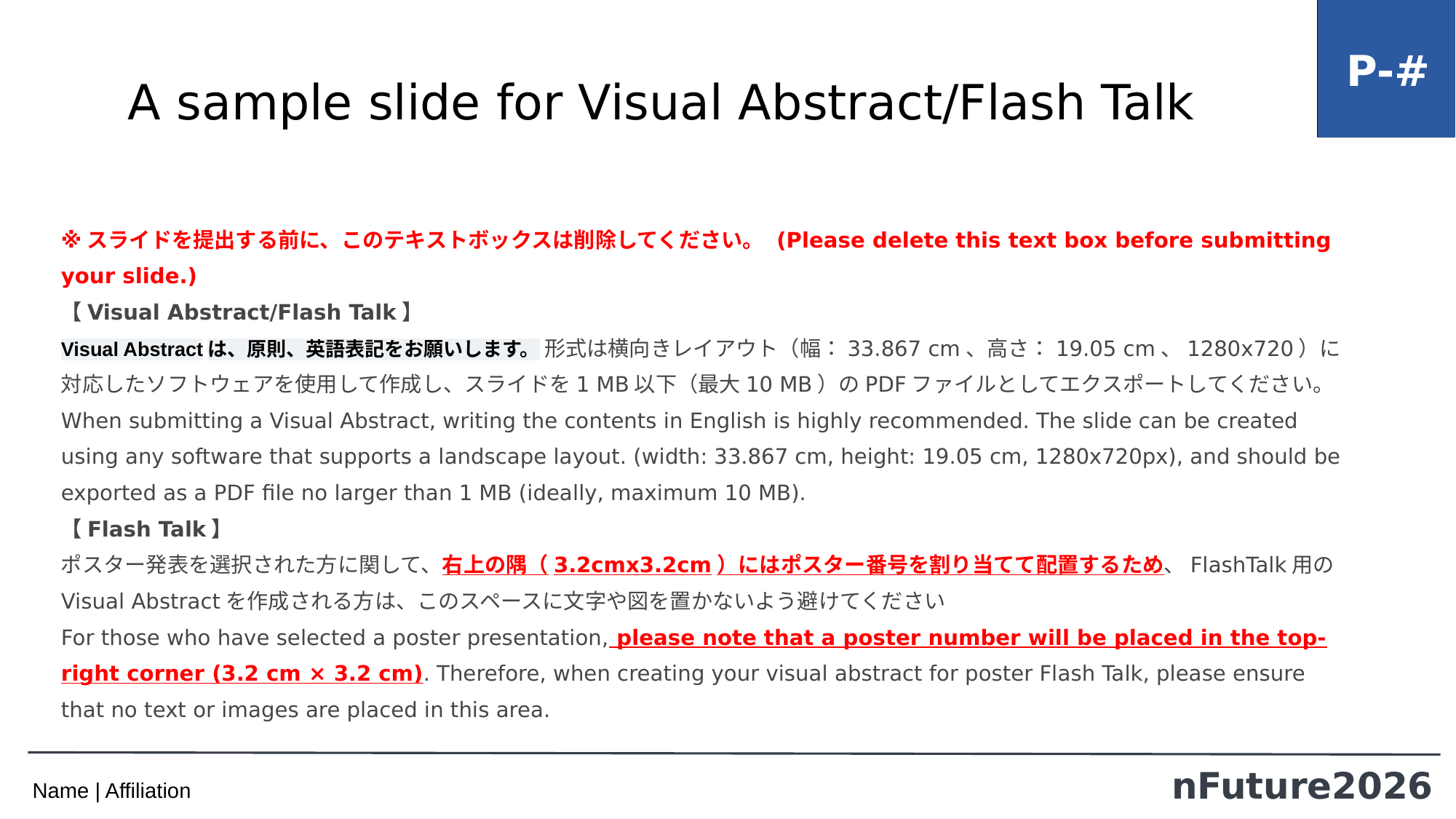

# A sample slide for Visual Abstract/Flash Talk
P-#
※スライドを提出する前に、このテキストボックスは削除してください。 (Please delete this text box before submitting your slide.)
【Visual Abstract/Flash Talk】
Visual Abstractは、原則、英語表記をお願いします。 形式は横向きレイアウト（幅：33.867 cm、高さ：19.05 cm、1280x720）に対応したソフトウェアを使用して作成し、スライドを1 MB以下（最大10 MB）のPDFファイルとしてエクスポートしてください。
When submitting a Visual Abstract, writing the contents in English is highly recommended. The slide can be created using any software that supports a landscape layout. (width: 33.867 cm, height: 19.05 cm, 1280x720px), and should be exported as a PDF file no larger than 1 MB (ideally, maximum 10 MB).
【Flash Talk】
ポスター発表を選択された方に関して、右上の隅（3.2cmx3.2cm）にはポスター番号を割り当てて配置するため、FlashTalk用のVisual Abstractを作成される方は、このスペースに文字や図を置かないよう避けてください
For those who have selected a poster presentation, please note that a poster number will be placed in the top-right corner (3.2 cm × 3.2 cm). Therefore, when creating your visual abstract for poster Flash Talk, please ensure that no text or images are placed in this area.

Name | Affiliation